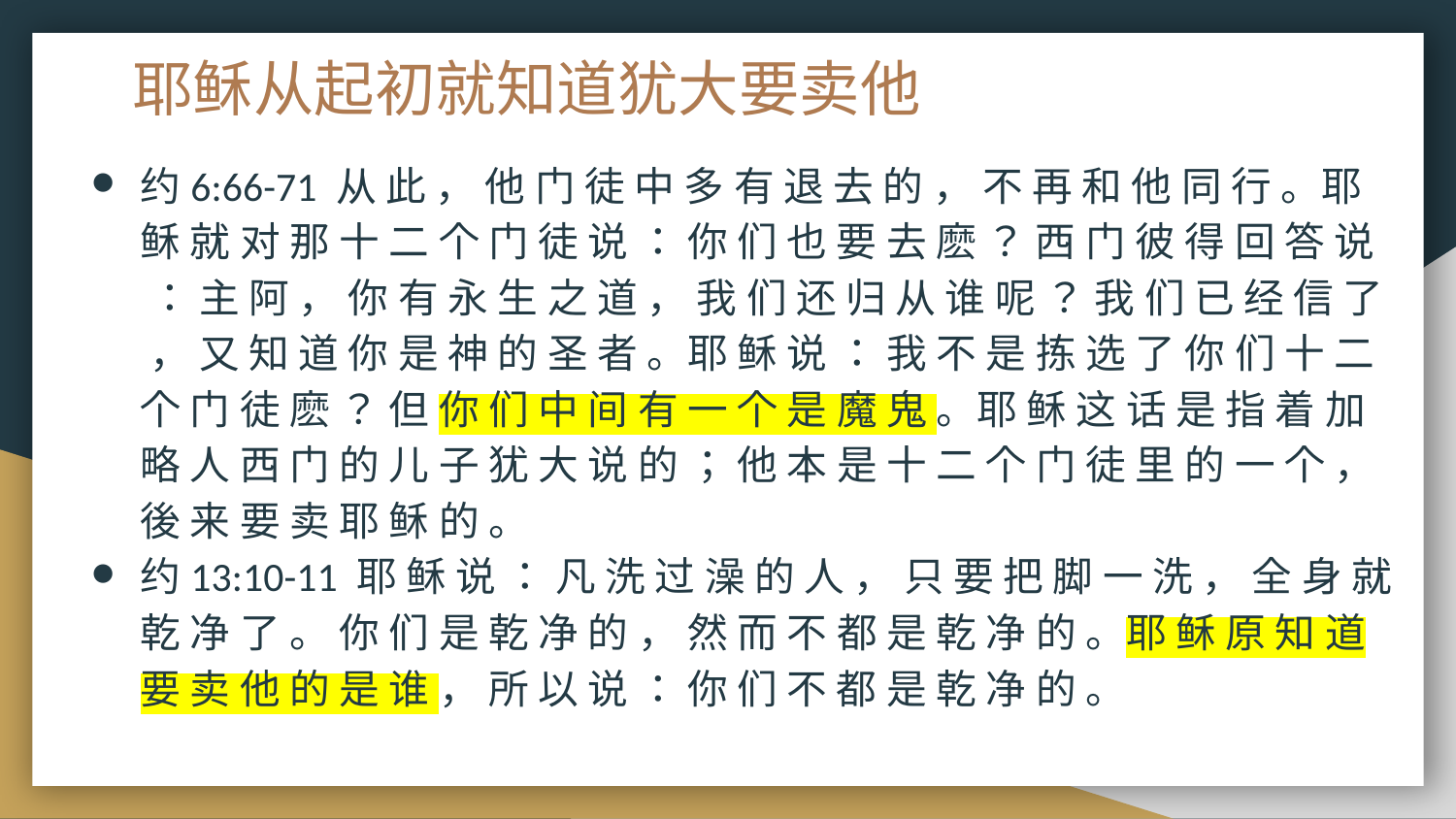

# 耶稣从起初就知道犹大要卖他
约6:66-71 从 此 ， 他 门 徒 中 多 有 退 去 的 ， 不 再 和 他 同 行 。耶 稣 就 对 那 十 二 个 门 徒 说 ： 你 们 也 要 去 麽 ？ 西 门 彼 得 回 答 说 ： 主 阿 ， 你 有 永 生 之 道 ， 我 们 还 归 从 谁 呢 ？ 我 们 已 经 信 了 ， 又 知 道 你 是 神 的 圣 者 。耶 稣 说 ： 我 不 是 拣 选 了 你 们 十 二 个 门 徒 麽 ？ 但 你 们 中 间 有 一 个 是 魔 鬼 。耶 稣 这 话 是 指 着 加 略 人 西 门 的 儿 子 犹 大 说 的 ； 他 本 是 十 二 个 门 徒 里 的 一 个 ， 後 来 要 卖 耶 稣 的 。
约13:10-11 耶 稣 说 ： 凡 洗 过 澡 的 人 ， 只 要 把 脚 一 洗 ， 全 身 就 乾 净 了 。 你 们 是 乾 净 的 ， 然 而 不 都 是 乾 净 的 。耶 稣 原 知 道 要 卖 他 的 是 谁 ， 所 以 说 ： 你 们 不 都 是 乾 净 的 。